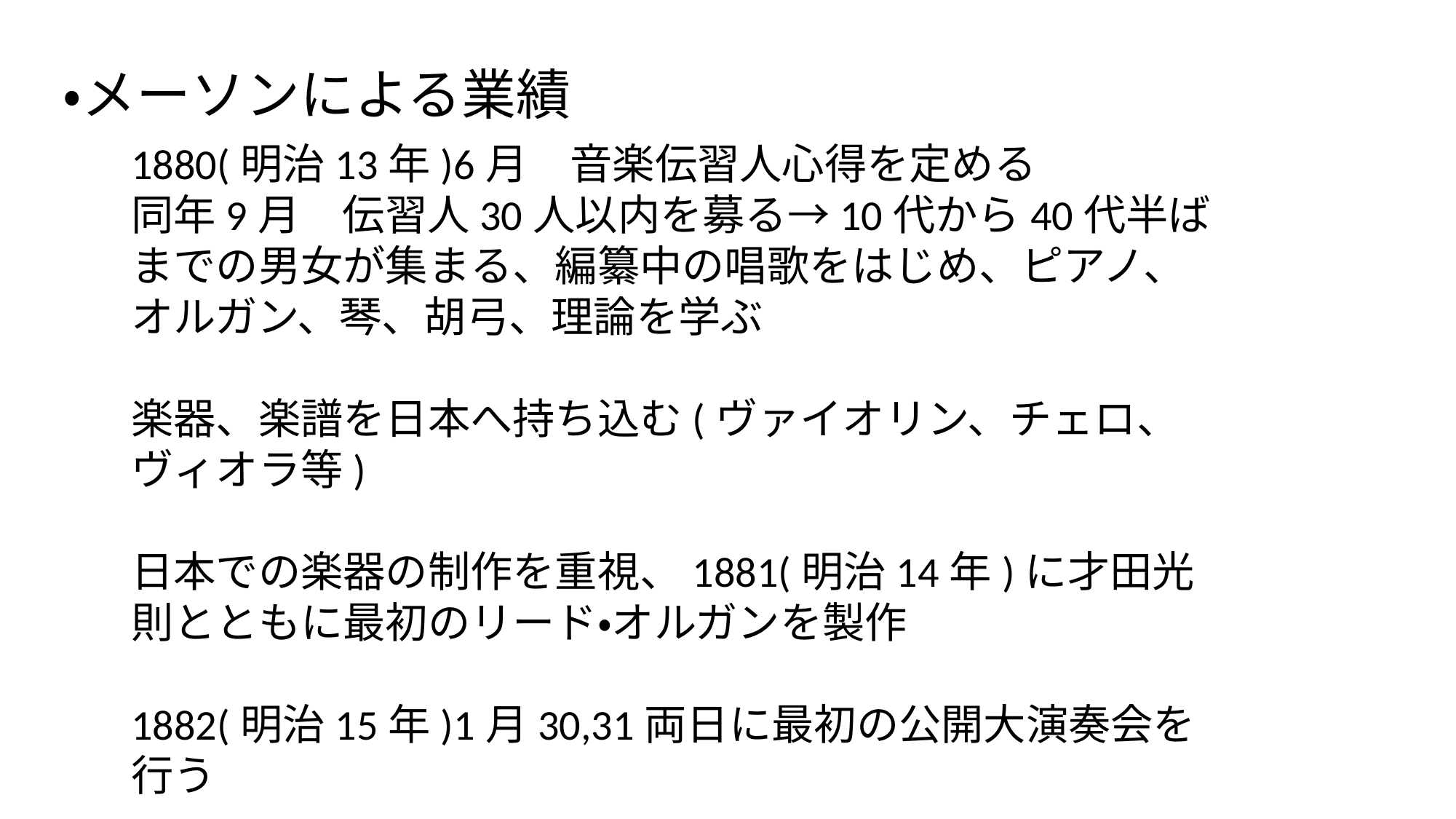

・メーソンによる業績
1880(明治13年)6月　音楽伝習人心得を定める
同年9月　伝習人30人以内を募る→10代から40代半ばまでの男女が集まる、編纂中の唱歌をはじめ、ピアノ、オルガン、琴、胡弓、理論を学ぶ

楽器、楽譜を日本へ持ち込む(ヴァイオリン、チェロ、ヴィオラ等)

日本での楽器の制作を重視、1881(明治14年)に才田光則とともに最初のリード・オルガンを製作

1882(明治15年)1月30,31両日に最初の公開大演奏会を行う